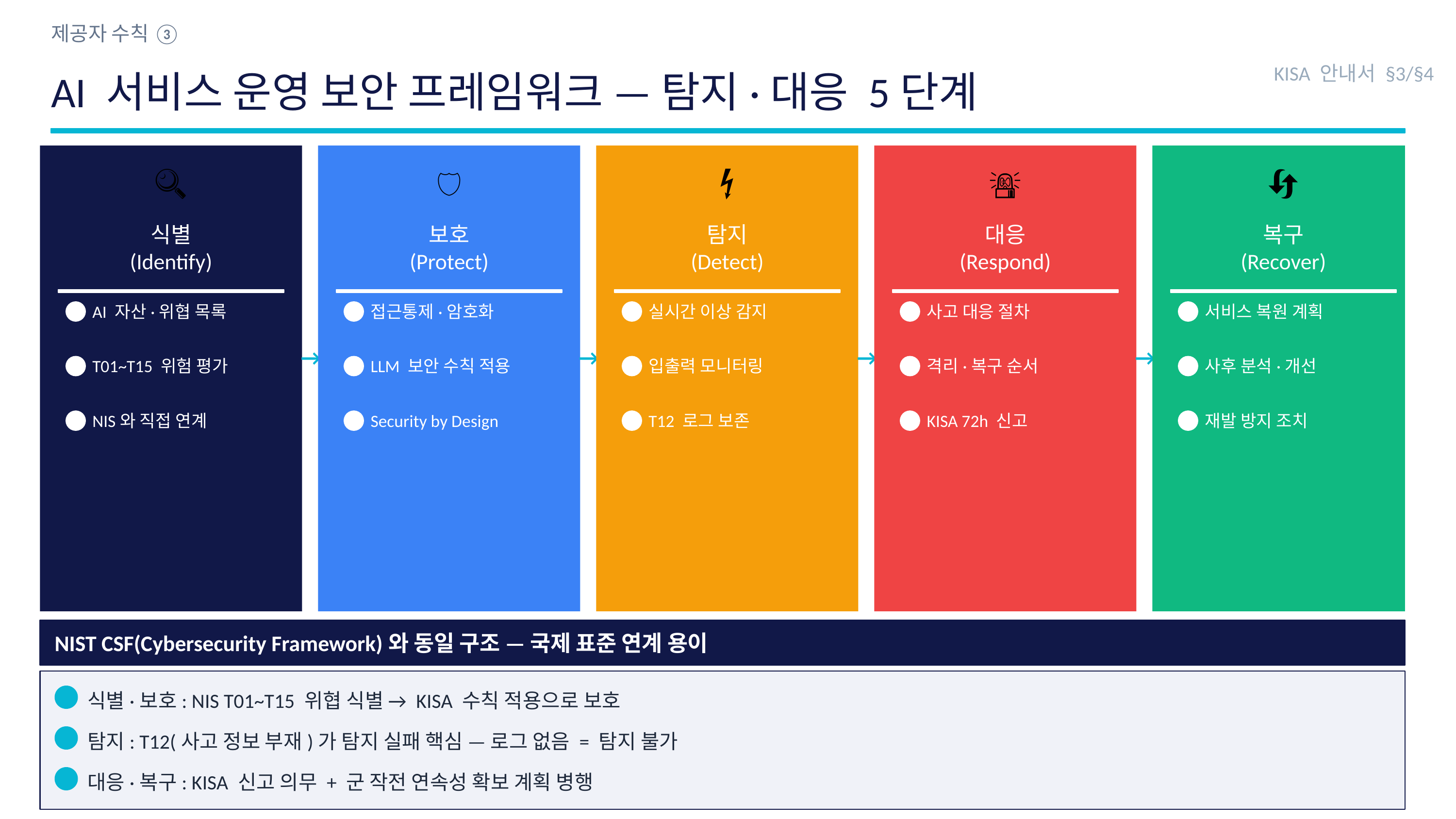

제공자 수칙 ③
AI 서비스 운영 보안 프레임워크 — 탐지·대응 5단계
KISA 안내서 §3/§4

🔍
🛡
⚡
🚨
🔄
식별
(Identify)
보호
(Protect)
탐지
(Detect)
대응
(Respond)
복구
(Recover)

AI 자산·위협 목록
접근통제·암호화
실시간 이상 감지
사고 대응 절차
서비스 복원 계획

→
→
→
→
T01~T15 위험 평가
LLM 보안 수칙 적용
입출력 모니터링
격리·복구 순서
사후 분석·개선

NIS와 직접 연계
Security by Design
T12 로그 보존
KISA 72h 신고
재발 방지 조치

NIST CSF(Cybersecurity Framework)와 동일 구조 — 국제 표준 연계 용이

식별·보호: NIS T01~T15 위협 식별 → KISA 수칙 적용으로 보호

탐지: T12(사고 정보 부재)가 탐지 실패 핵심 — 로그 없음 = 탐지 불가

26
대응·복구: KISA 신고 의무 + 군 작전 연속성 확보 계획 병행